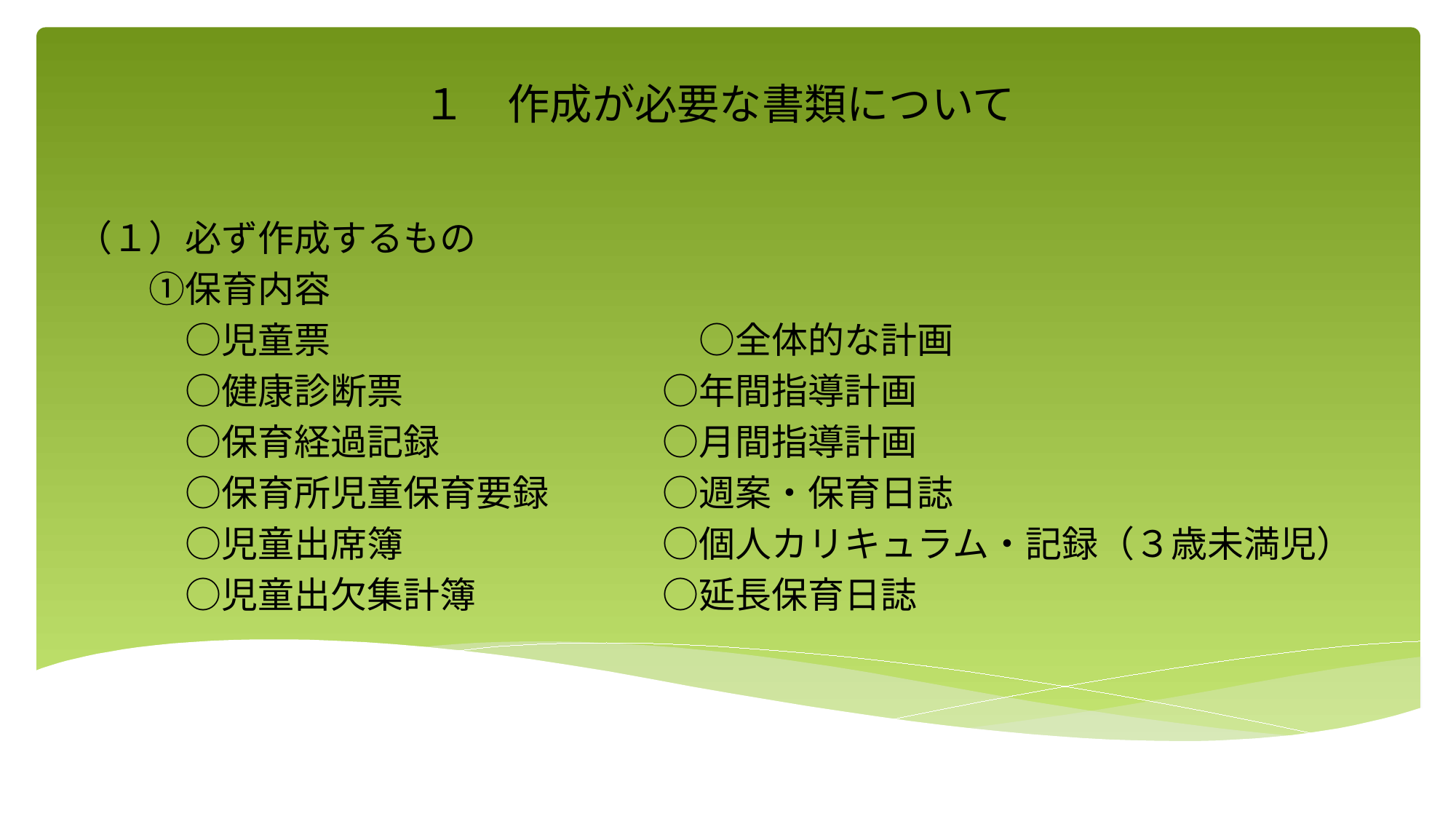

# １　作成が必要な書類について
（１）必ず作成するもの
　　①保育内容
　　　○児童票
　　　○健康診断票
　　　○保育経過記録
　　　○保育所児童保育要録
　　　○児童出席簿
　　　○児童出欠集計簿

　　　○全体的な計画
　　○年間指導計画
　　○月間指導計画
　　○週案・保育日誌
　　○個人カリキュラム・記録（３歳未満児）
　　○延長保育日誌